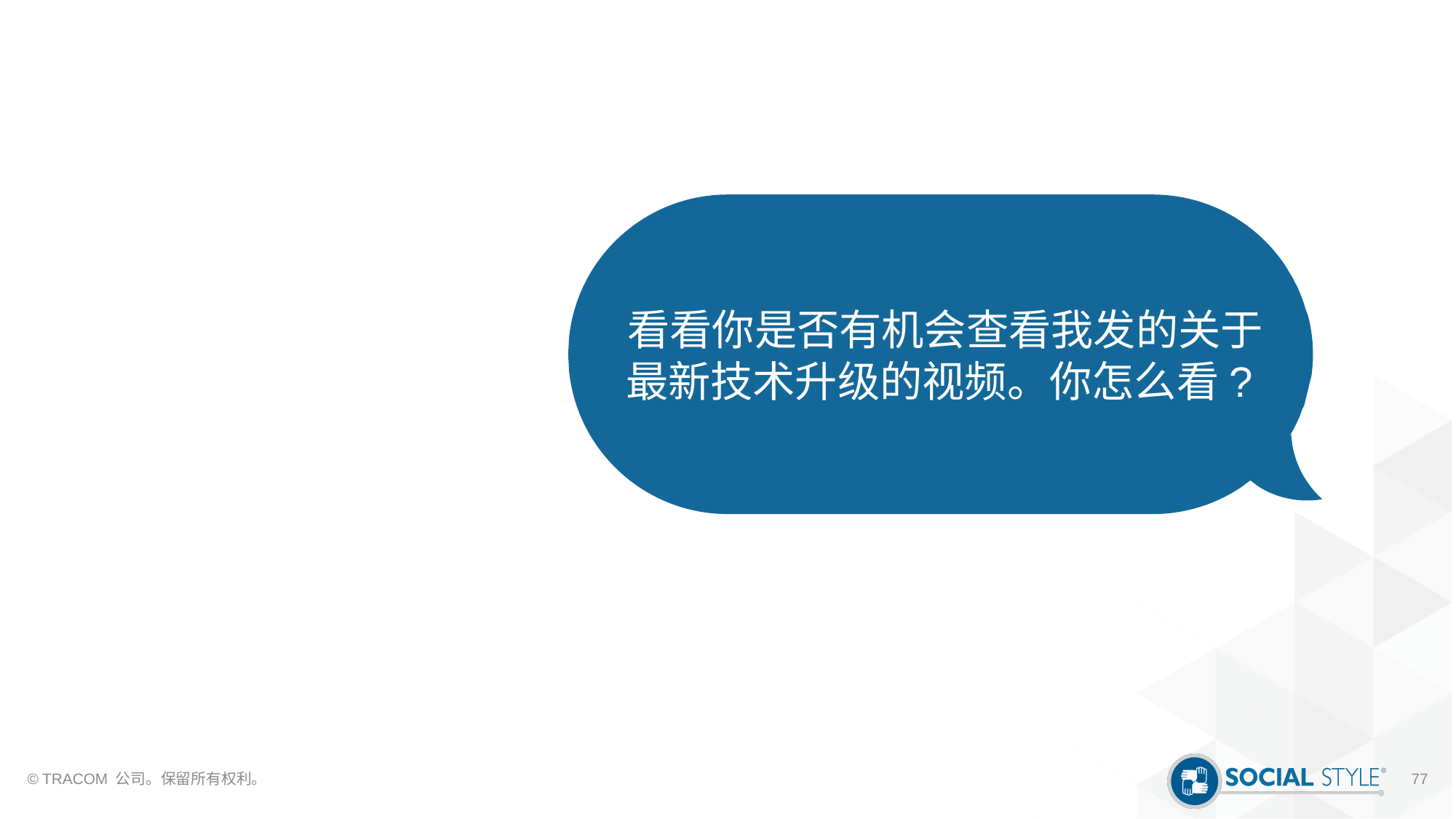

看看你是否有机会查看我发的关于
最新技术升级的视频。你怎么看?
© TRACOM 公司。保留所有权利。
77